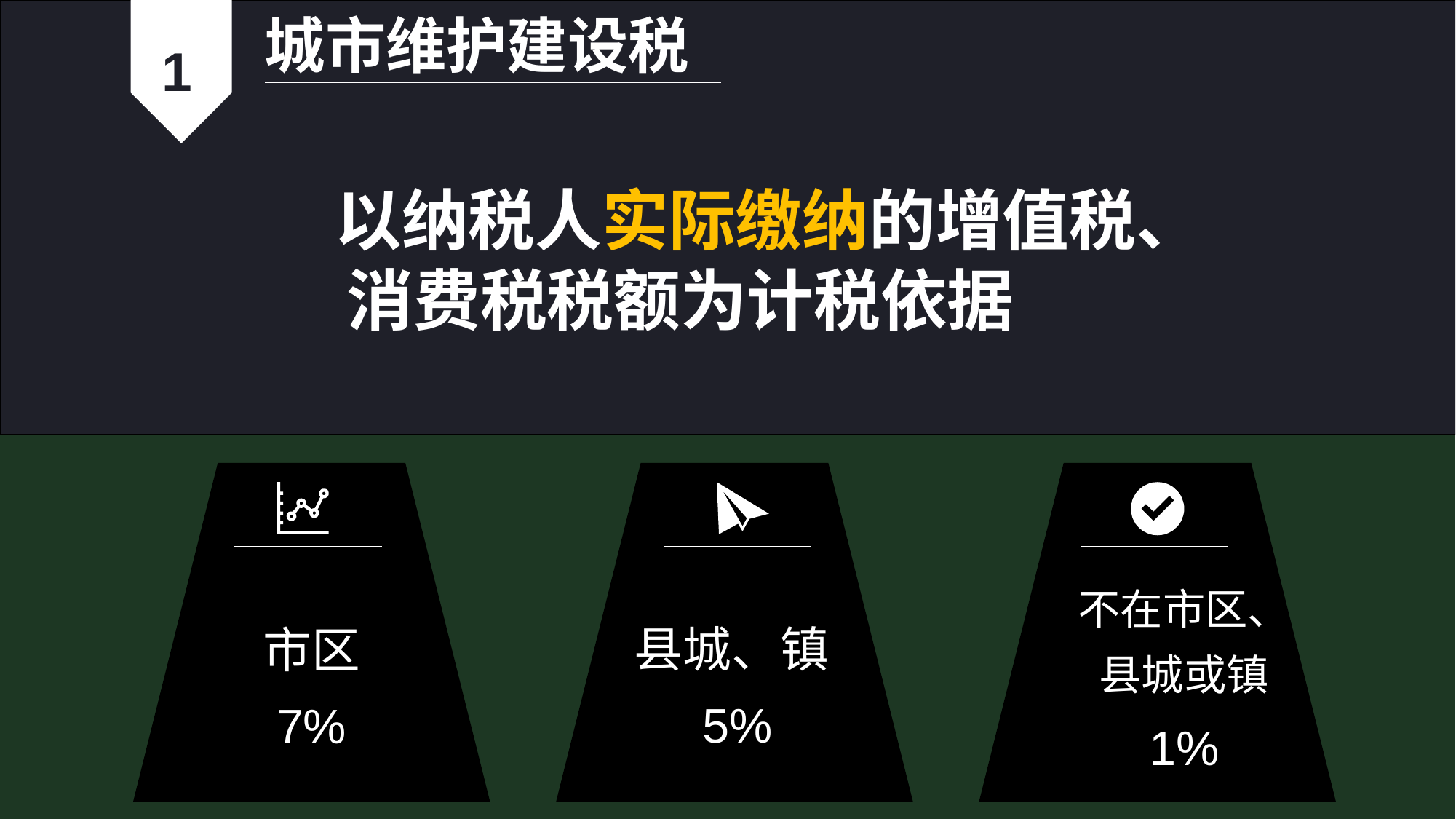

城市维护建设税
1
以纳税人实际缴纳的增值税、
    消费税税额为计税依据
1

不在市区、县城或镇
1%
县城、镇5%
市区
7%